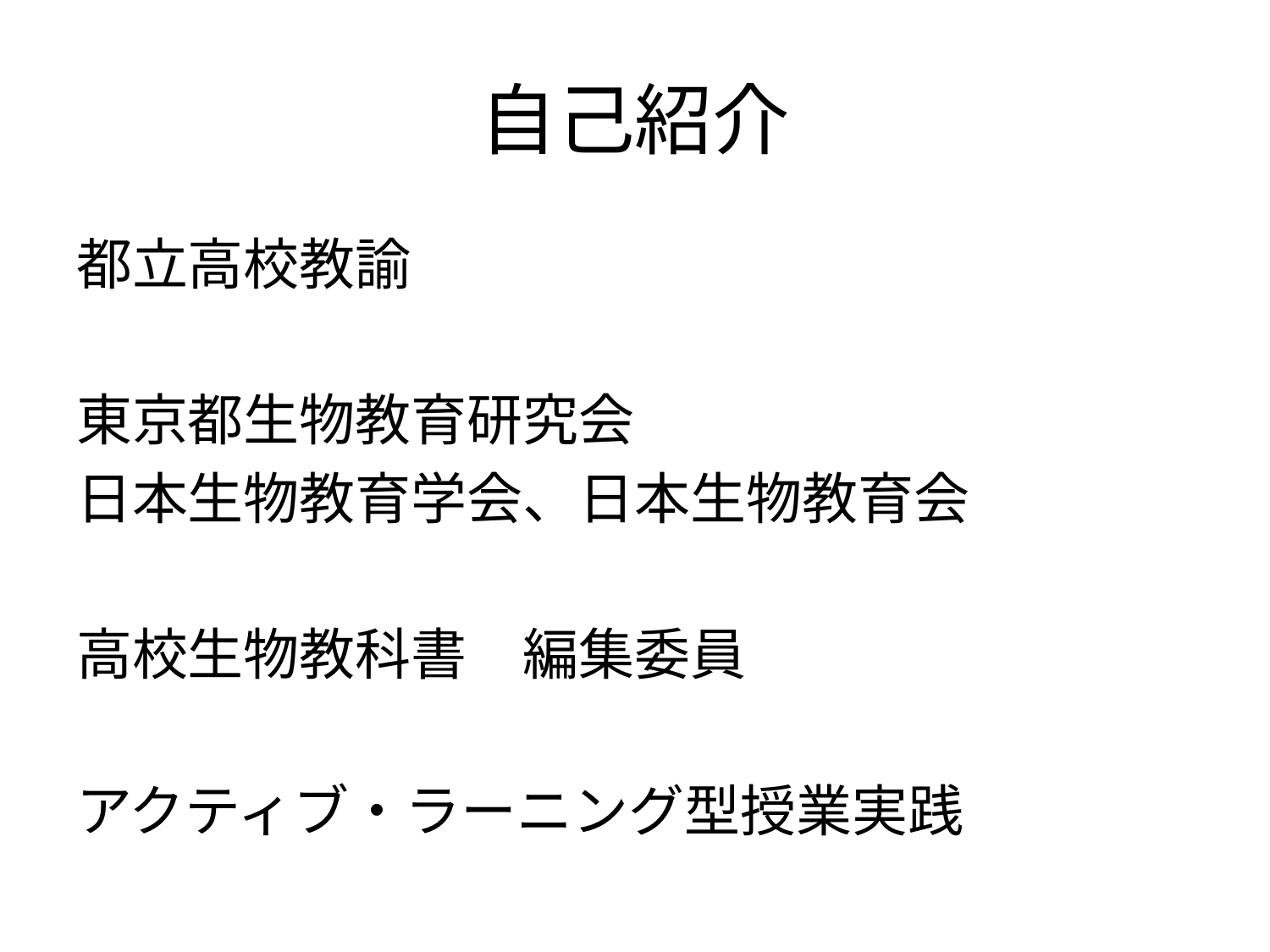

# 自己紹介
都立高校教諭

東京都生物教育研究会
日本生物教育学会、日本生物教育会

高校生物教科書　編集委員

アクティブ・ラーニング型授業実践